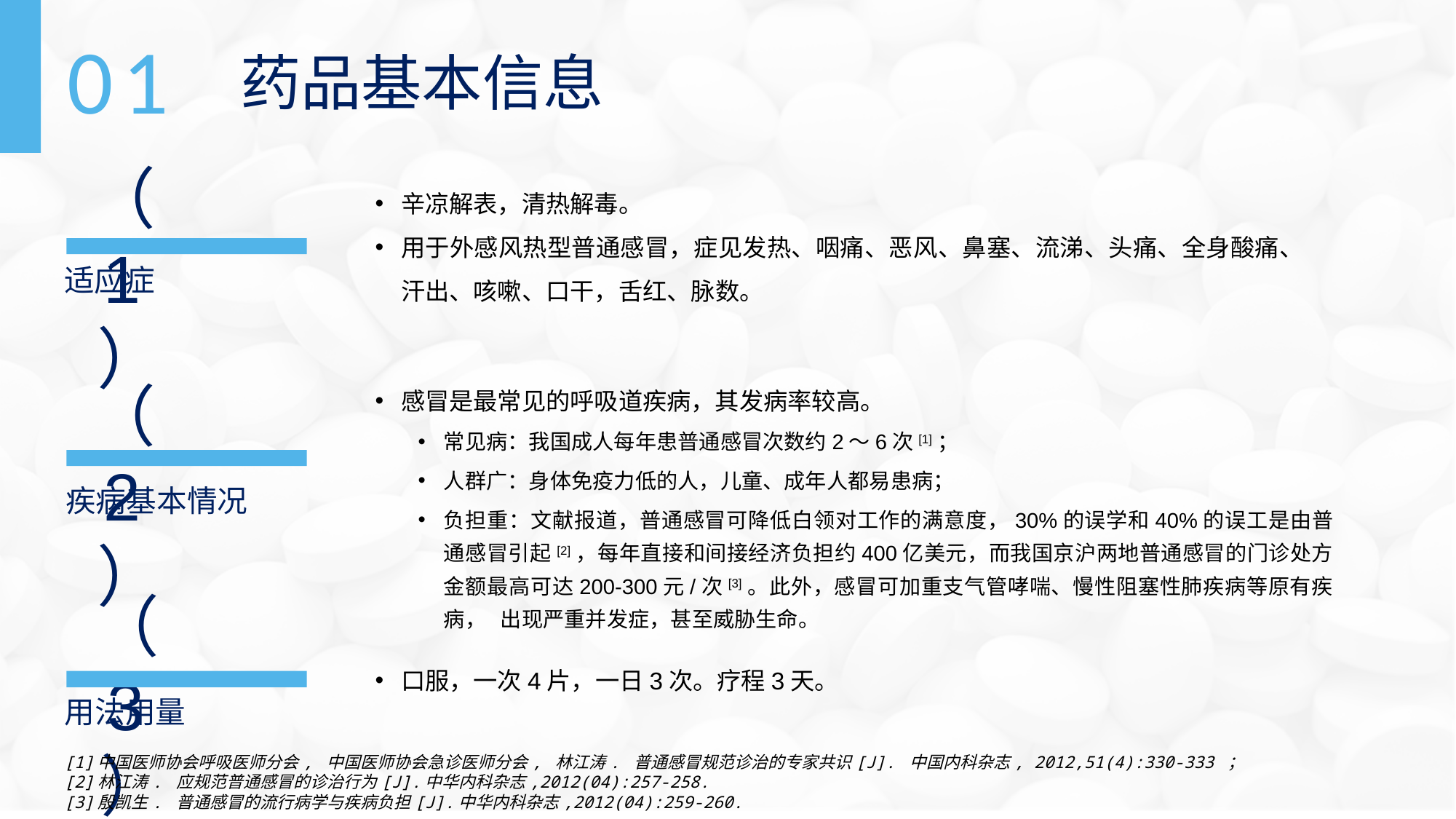

01
药品基本信息
（1）
辛凉解表，清热解毒。
用于外感风热型普通感冒，症见发热、咽痛、恶风、鼻塞、流涕、头痛、全身酸痛、汗出、咳嗽、口干，舌红、脉数。

适应症
感冒是最常见的呼吸道疾病，其发病率较高。
常见病：我国成人每年患普通感冒次数约2～6次[1]；
人群广：身体免疫力低的人，儿童、成年人都易患病；
负担重：文献报道，普通感冒可降低白领对工作的满意度，30%的误学和40%的误工是由普通感冒引起[2]，每年直接和间接经济负担约400亿美元，而我国京沪两地普通感冒的门诊处方金额最高可达200-300元/次[3]。此外，感冒可加重支气管哮喘、慢性阻塞性肺疾病等原有疾病，   出现严重并发症，甚至威胁生命。
（2）

疾病基本情况
（3）
口服，一次4片，一日3次。疗程3天。

用法用量
[1]中国医师协会呼吸医师分会, 中国医师协会急诊医师分会, 林江涛. 普通感冒规范诊治的专家共识[J]. 中国内科杂志, 2012,51(4):330-333 ；
[2]林江涛. 应规范普通感冒的诊治行为[J].中华内科杂志,2012(04):257-258.
[3]殷凯生. 普通感冒的流行病学与疾病负担[J].中华内科杂志,2012(04):259-260.